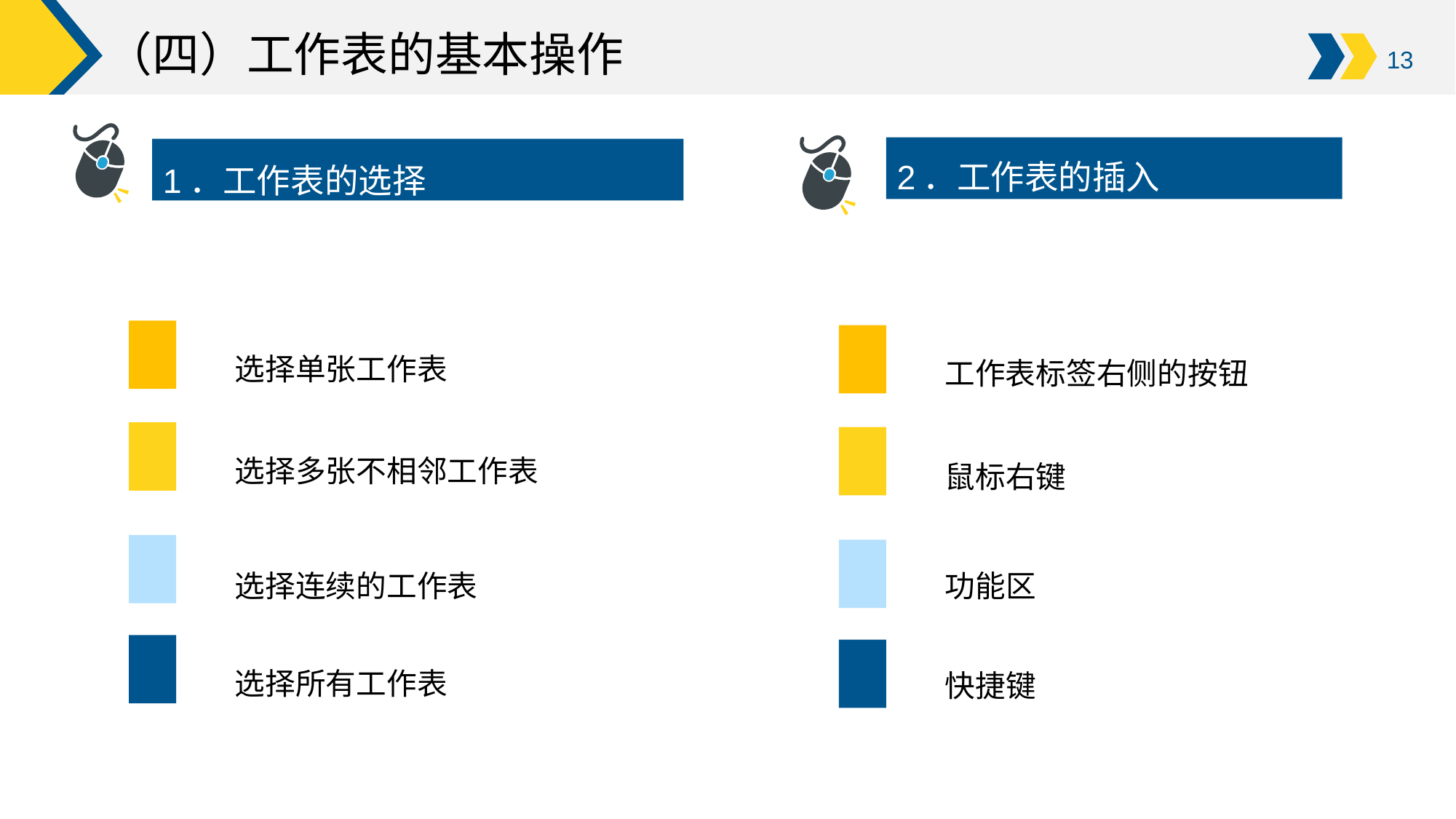

# （四）工作表的基本操作

2．工作表的插入

1．工作表的选择
选择单张工作表

选择多张不相邻工作表

选择连续的工作表

选择所有工作表

工作表标签右侧的按钮

鼠标右键

功能区

快捷键